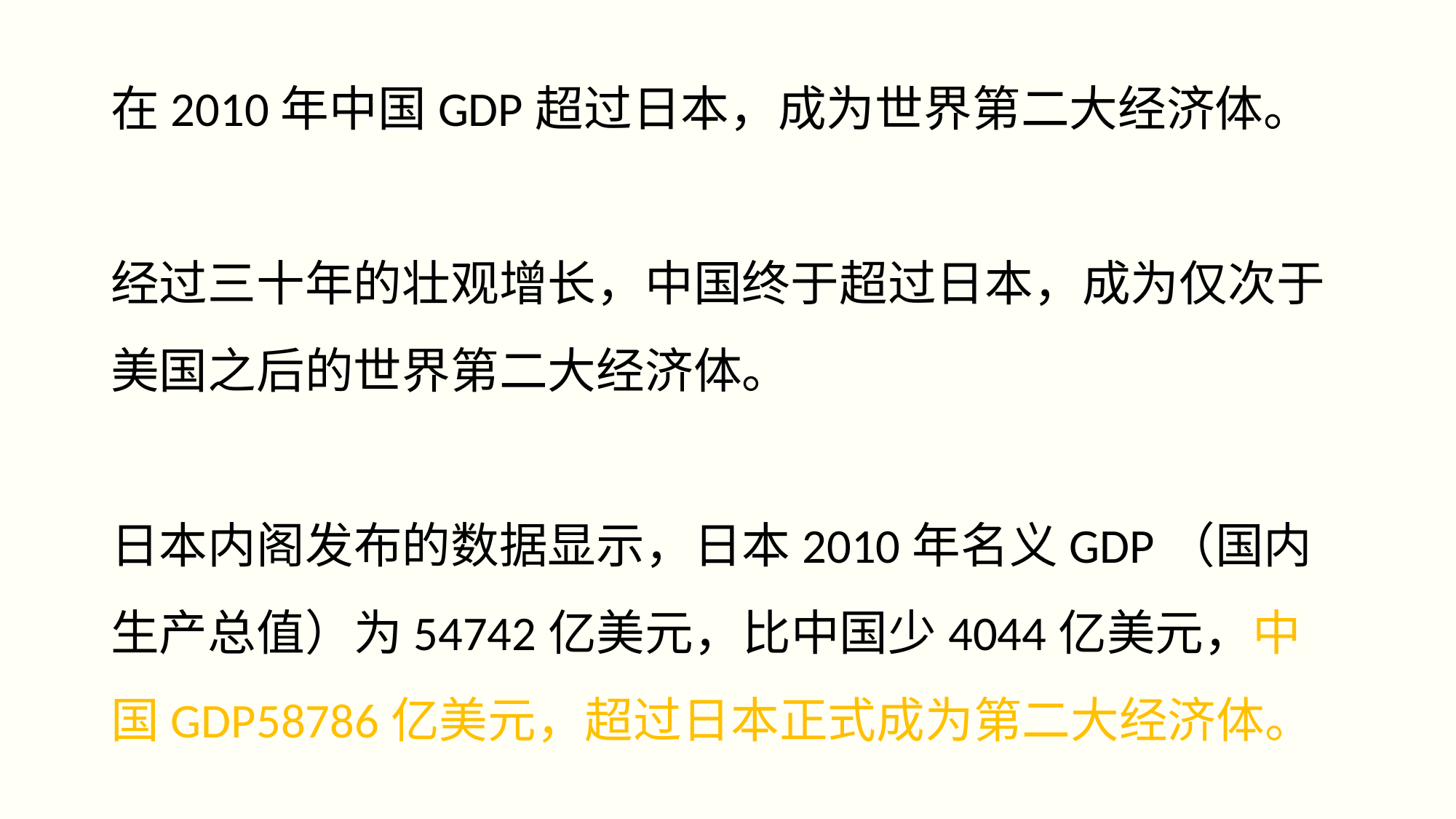

# 在2010年中国GDP超过日本，成为世界第二大经济体。 经过三十年的壮观增长，中国终于超过日本，成为仅次于美国之后的世界第二大经济体。 日本内阁发布的数据显示，日本2010年名义GDP（国内生产总值）为54742亿美元，比中国少4044亿美元，中国GDP58786亿美元，超过日本正式成为第二大经济体。